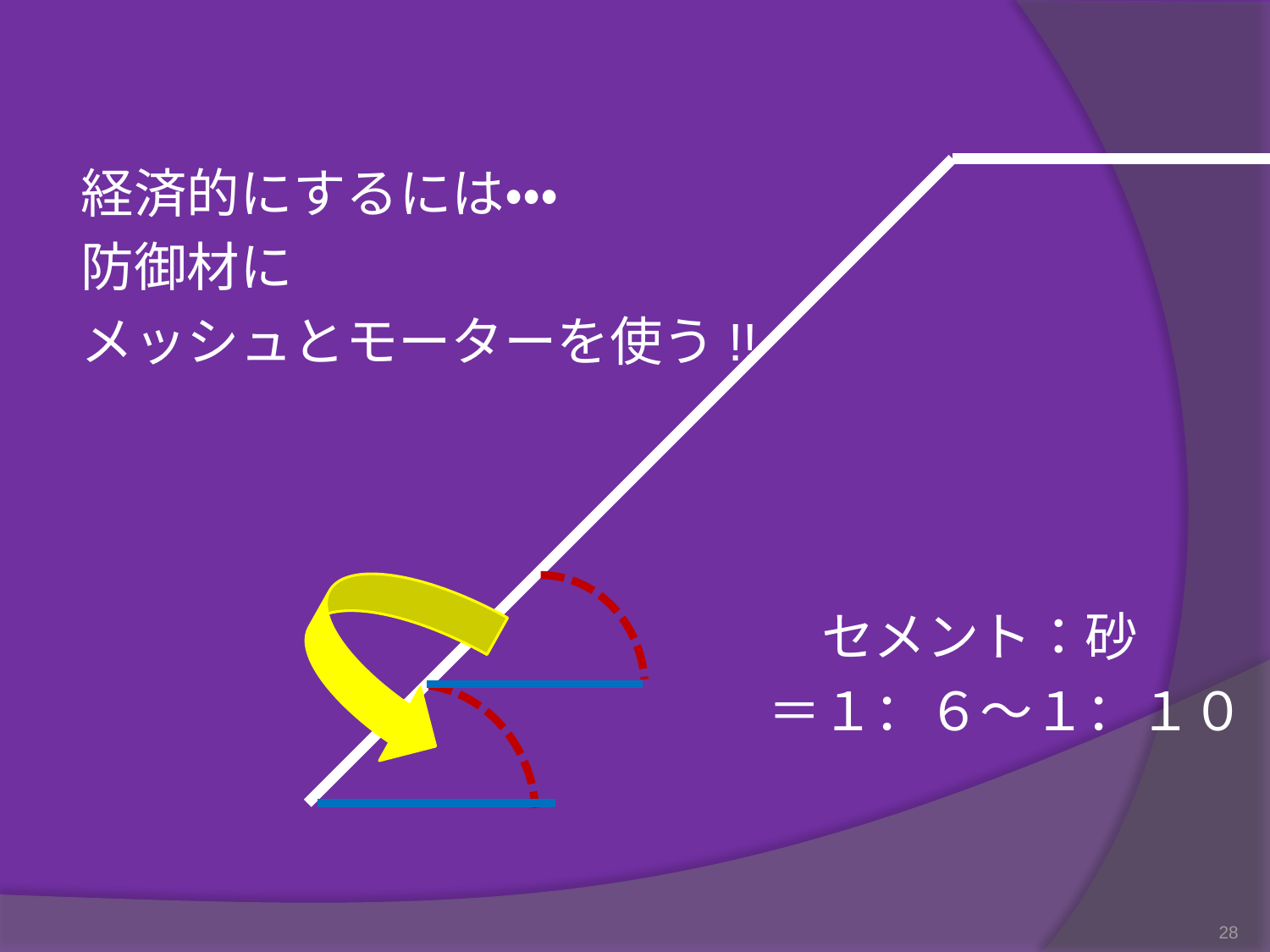

経済的にするには・・・
防御材に
メッシュとモーターを使う!!

　　　　　　　　　　　　　　セメント：砂
　　　　　　　　　　　　　＝１：６～１：１０

28